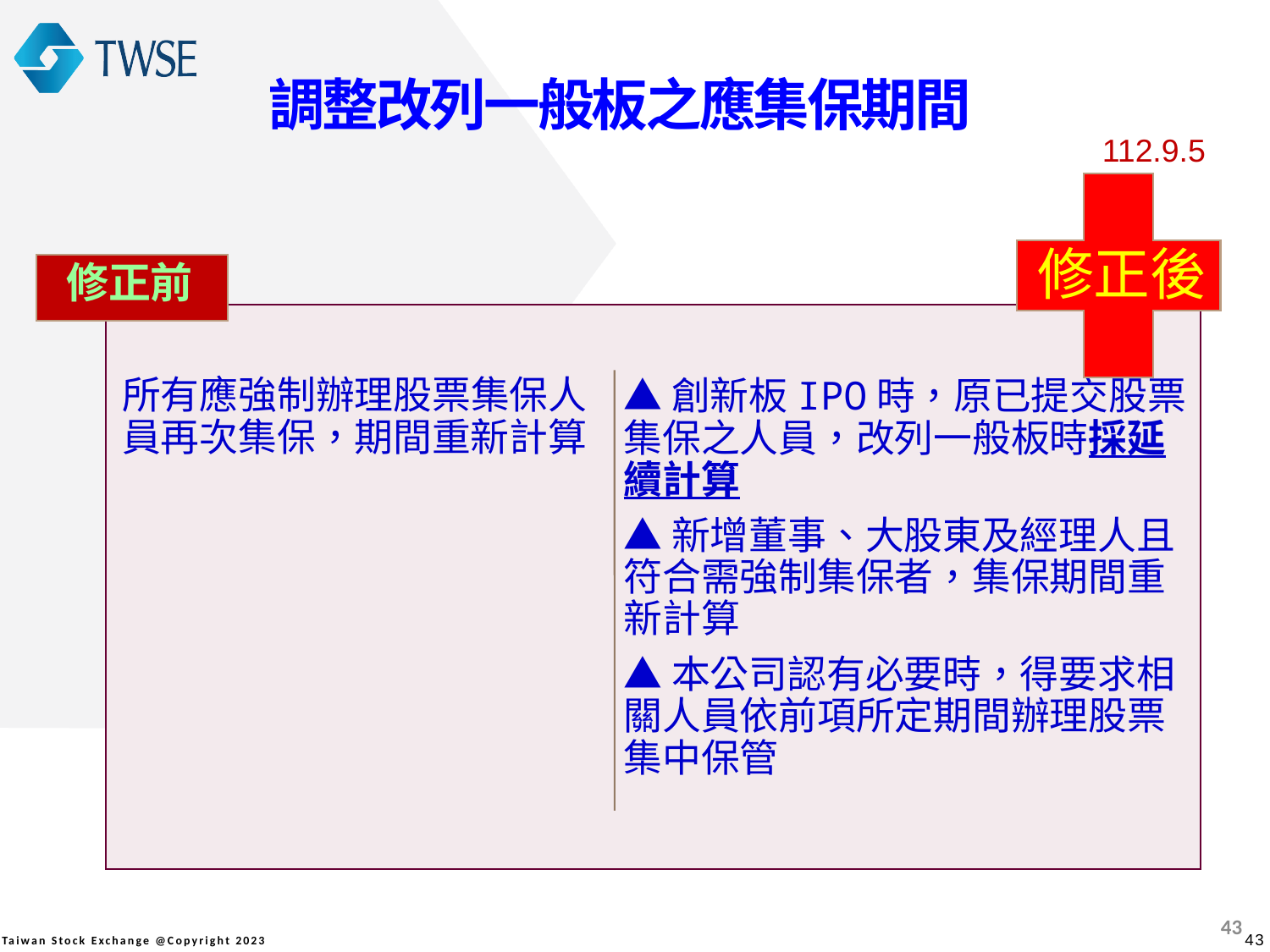

調整改列一般板之應集保期間
112.9.5
所有應強制辦理股票集保人員再次集保，期間重新計算
▲創新板IPO時，原已提交股票集保之人員，改列一般板時採延續計算
▲新增董事、大股東及經理人且符合需強制集保者，集保期間重新計算
▲本公司認有必要時，得要求相關人員依前項所定期間辦理股票集中保管
修正後
修正前
43
43